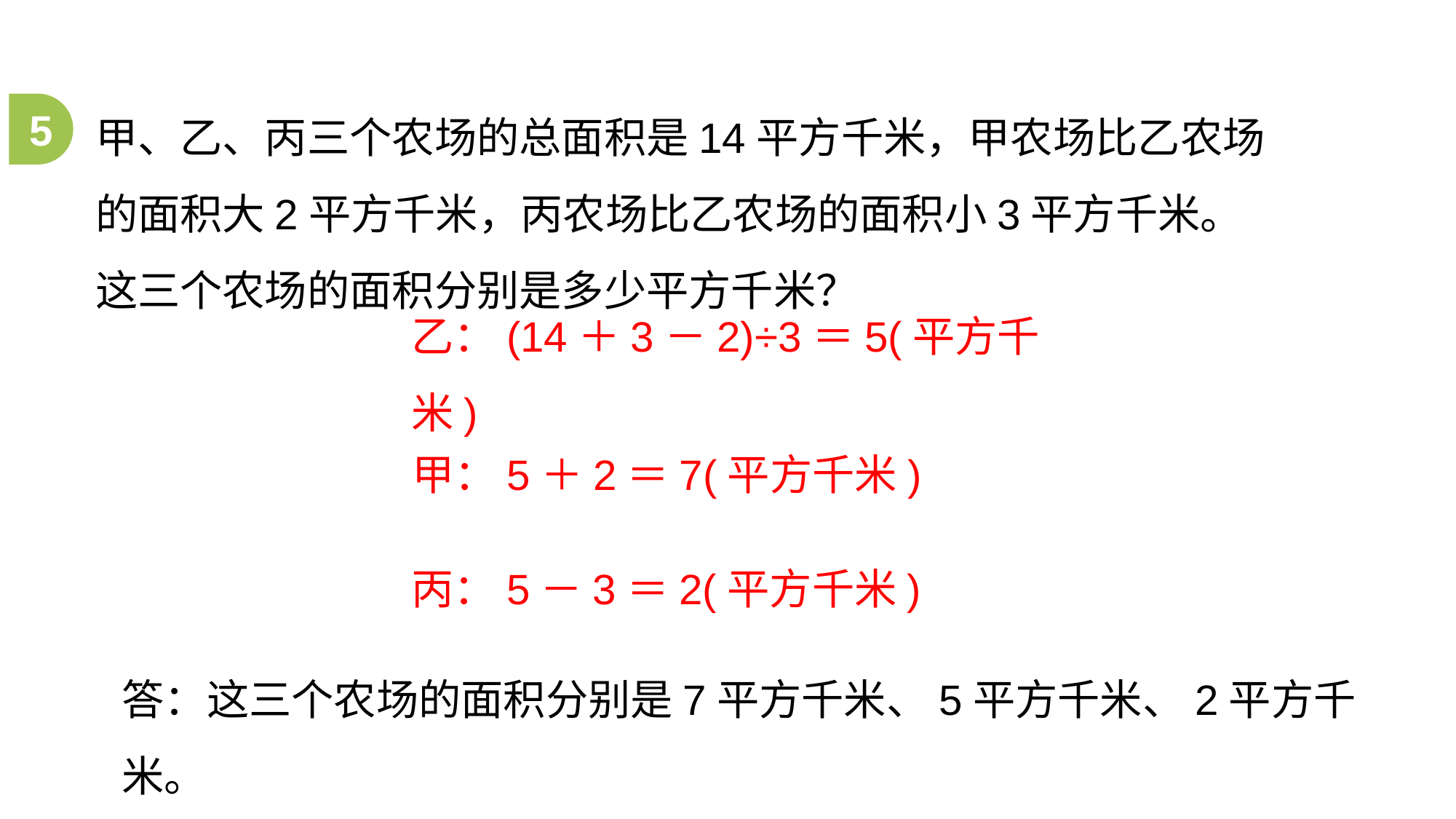

甲、乙、丙三个农场的总面积是14平方千米，甲农场比乙农场的面积大2平方千米，丙农场比乙农场的面积小3平方千米。这三个农场的面积分别是多少平方千米？
5
乙：(14＋3－2)÷3＝5(平方千米)
甲：5＋2＝7(平方千米)
丙：5－3＝2(平方千米)
答：这三个农场的面积分别是7平方千米、5平方千米、2平方千米。